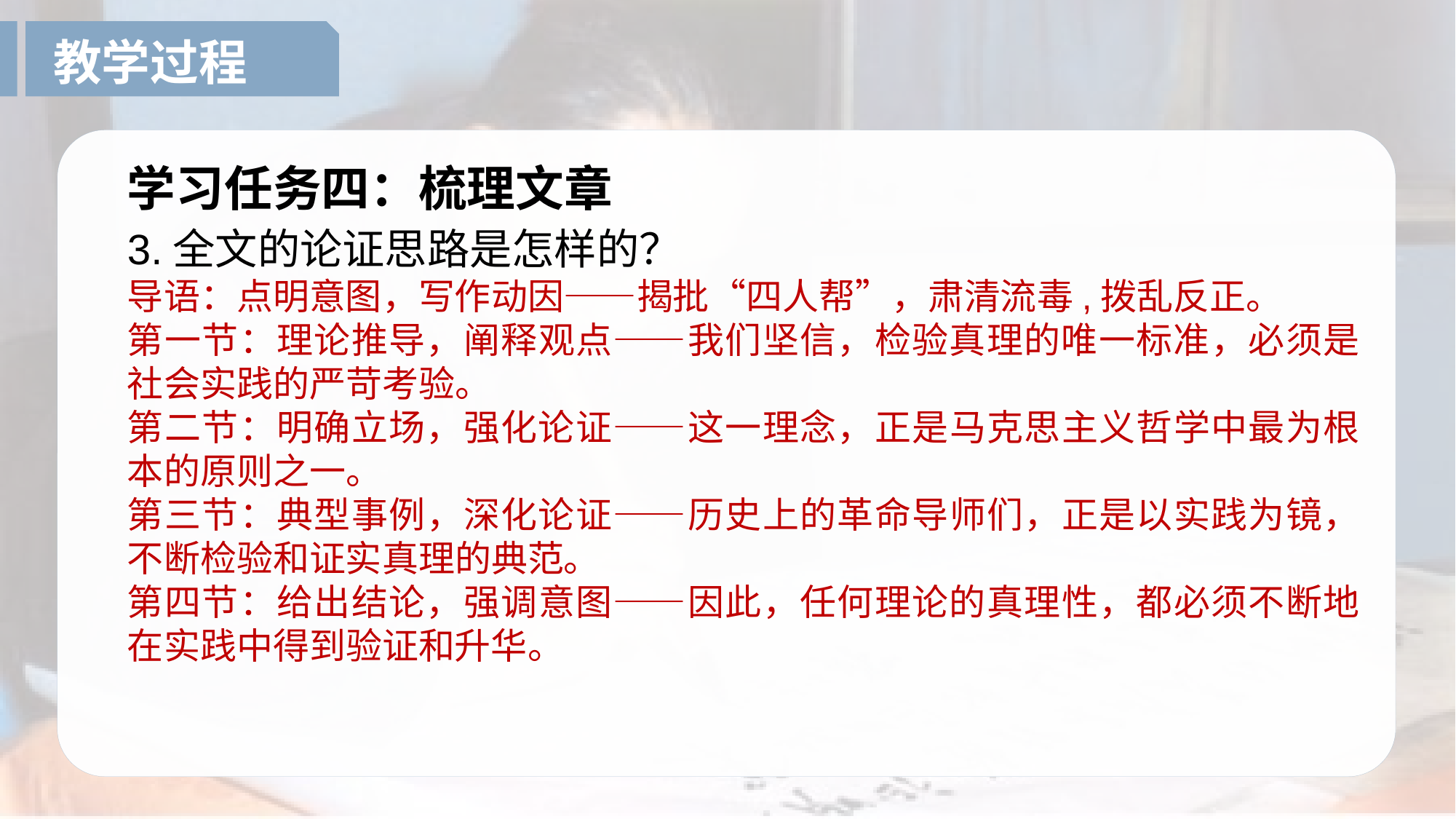

教学过程
# 学习任务四：梳理文章

3.全文的论证思路是怎样的？
导语：点明意图，写作动因——揭批“四人帮”，肃清流毒,拨乱反正。
第一节：理论推导，阐释观点——我们坚信，检验真理的唯一标准，必须是社会实践的严苛考验。
第二节：明确立场，强化论证——这一理念，正是马克思主义哲学中最为根本的原则之一。
第三节：典型事例，深化论证——历史上的革命导师们，正是以实践为镜，不断检验和证实真理的典范。
第四节：给出结论，强调意图——因此，任何理论的真理性，都必须不断地在实践中得到验证和升华。